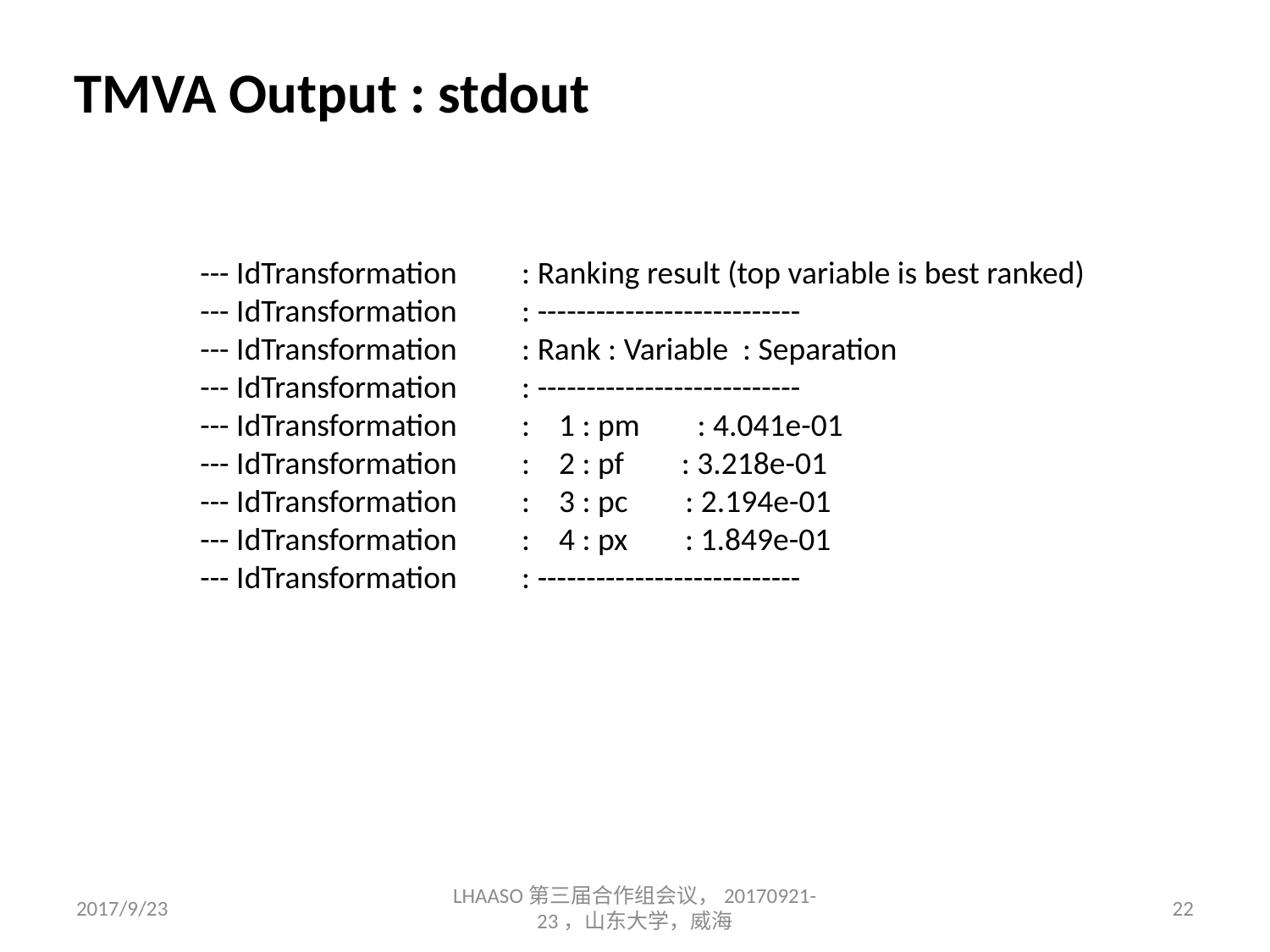

TMVA Output : stdout
--- IdTransformation         : Ranking result (top variable is best ranked)
--- IdTransformation         : ---------------------------
--- IdTransformation         : Rank : Variable  : Separation
--- IdTransformation         : ---------------------------
--- IdTransformation         :    1 : pm        : 4.041e-01
--- IdTransformation         :    2 : pf        : 3.218e-01
--- IdTransformation         :    3 : pc        : 2.194e-01
--- IdTransformation         :    4 : px        : 1.849e-01
--- IdTransformation         : ---------------------------
2017/9/23
LHAASO第三届合作组会议，20170921-23，山东大学，威海
22